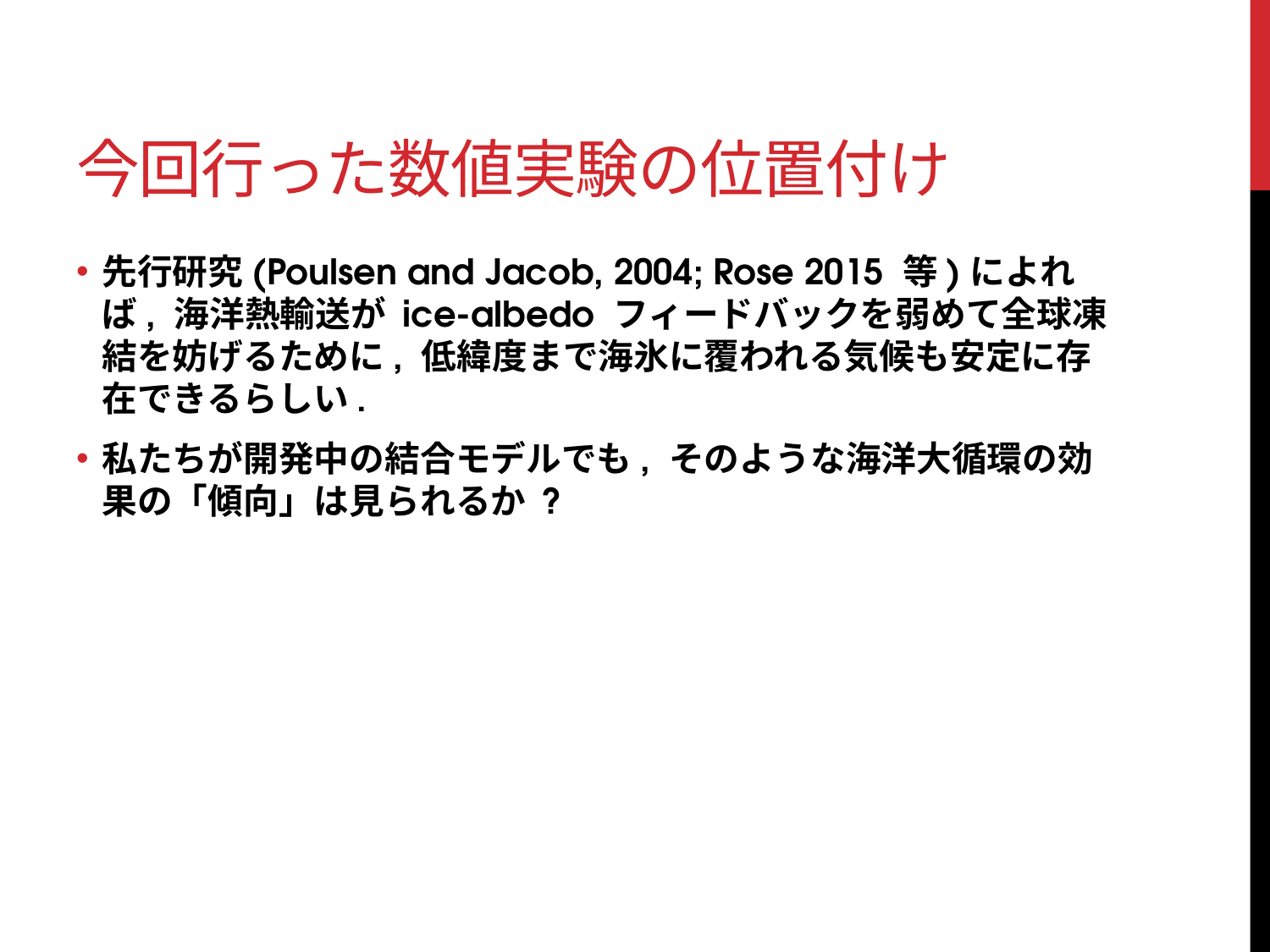

# 今回行った数値実験の位置付け
先行研究(Poulsen and Jacob, 2004; Rose 2015 等)によれば, 海洋熱輸送が ice-albedo フィードバックを弱めて全球凍結を妨げるために, 低緯度まで海氷に覆われる気候も安定に存在できるらしい.
私たちが開発中の結合モデルでも, そのような海洋大循環の効果の「傾向」は見られるか ?